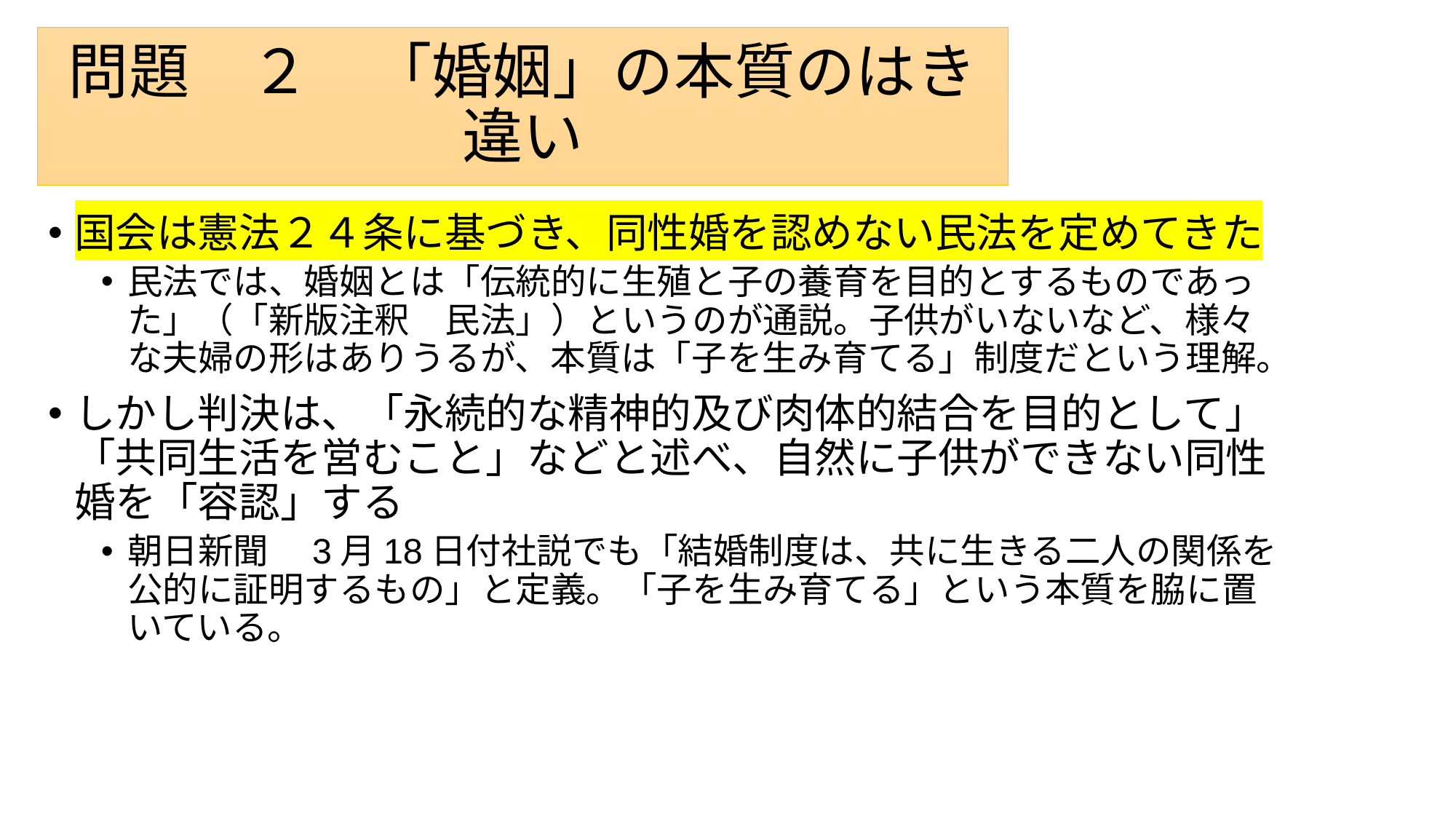

# 問題　２　「婚姻」の本質のはき違い
国会は憲法２４条に基づき、同性婚を認めない民法を定めてきた
民法では、婚姻とは「伝統的に生殖と子の養育を目的とするものであった」（「新版注釈　民法」）というのが通説。子供がいないなど、様々な夫婦の形はありうるが、本質は「子を生み育てる」制度だという理解。
しかし判決は、「永続的な精神的及び肉体的結合を目的として」「共同生活を営むこと」などと述べ、自然に子供ができない同性婚を「容認」する
朝日新聞　3月18日付社説でも「結婚制度は、共に生きる二人の関係を公的に証明するもの」と定義。「子を生み育てる」という本質を脇に置いている。